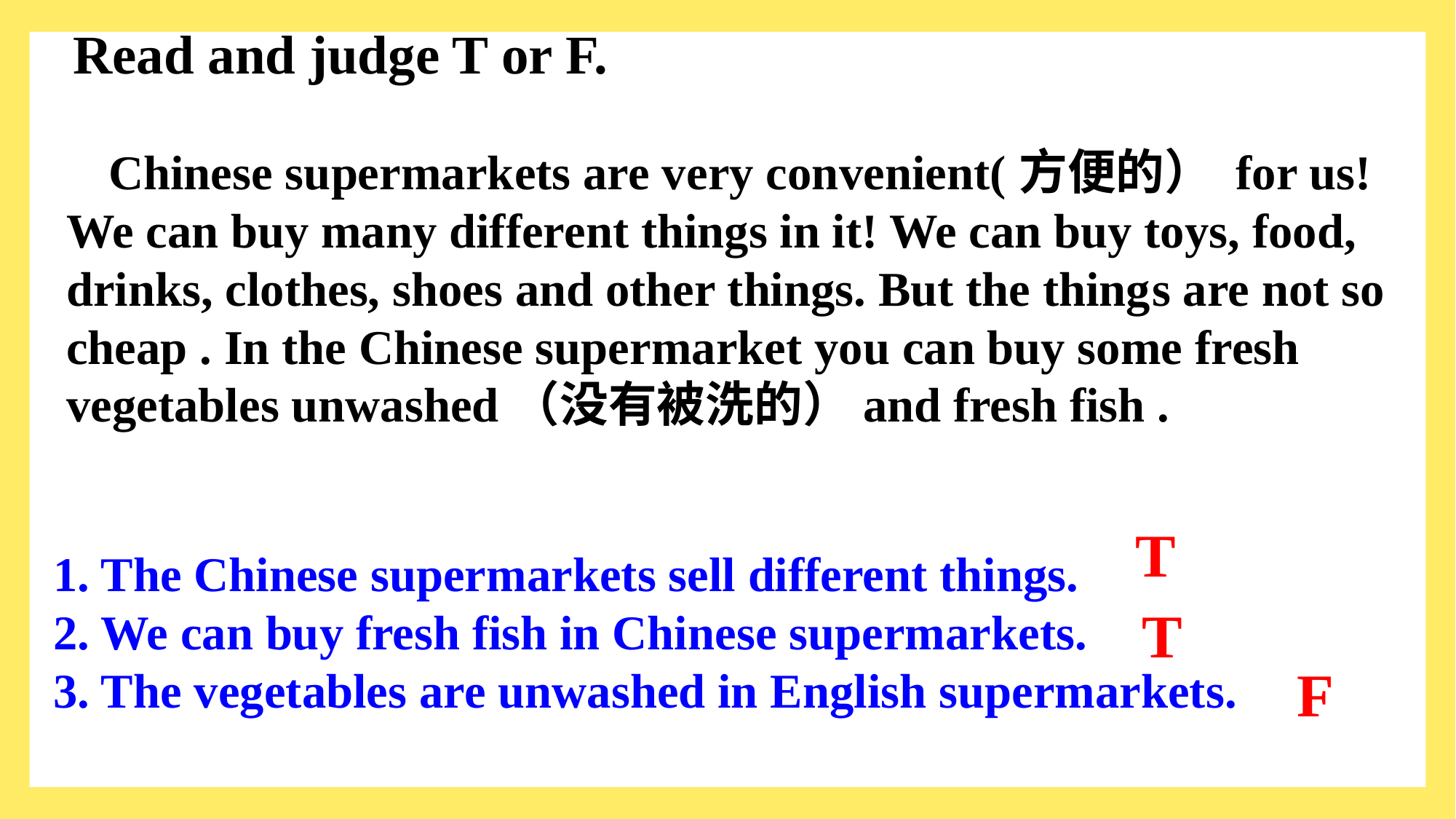

# Read and judge T or F.
Chinese supermarkets are very convenient(方便的） for us! We can buy many different things in it! We can buy toys, food, drinks, clothes, shoes and other things. But the things are not so cheap . In the Chinese supermarket you can buy some fresh vegetables unwashed（没有被洗的）and fresh fish .

1. The Chinese supermarkets sell different things.
2. We can buy fresh fish in Chinese supermarkets.
3. The vegetables are unwashed in English supermarkets.
T
T
F